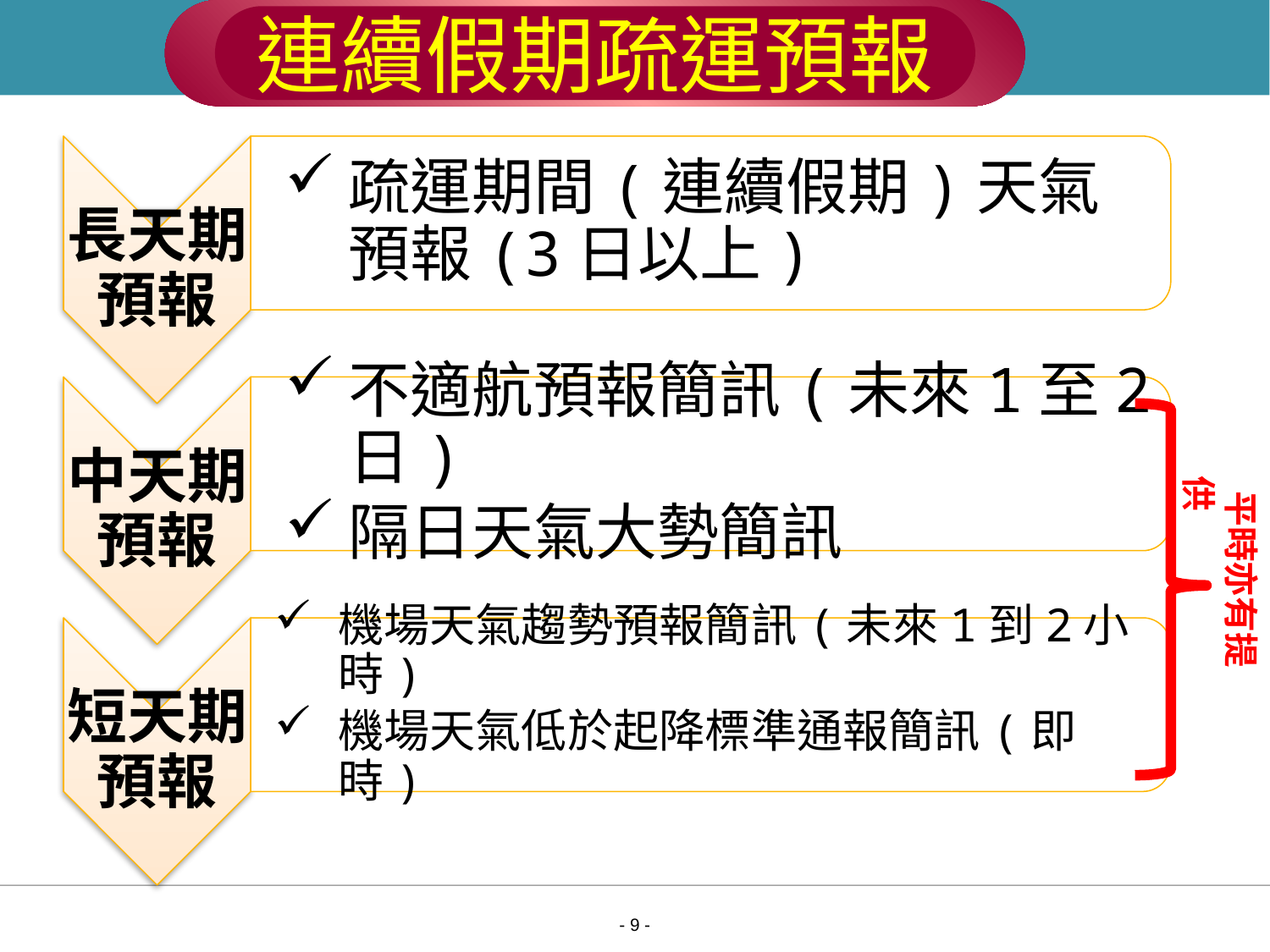

連續假期疏運預報
長天期
預報
疏運期間(連續假期)天氣預報(3日以上)
中天期
預報
不適航預報簡訊(未來1至2日)
隔日天氣大勢簡訊

 平時亦有提供
短天期
預報
機場天氣趨勢預報簡訊(未來1到2小時)
機場天氣低於起降標準通報簡訊(即時)